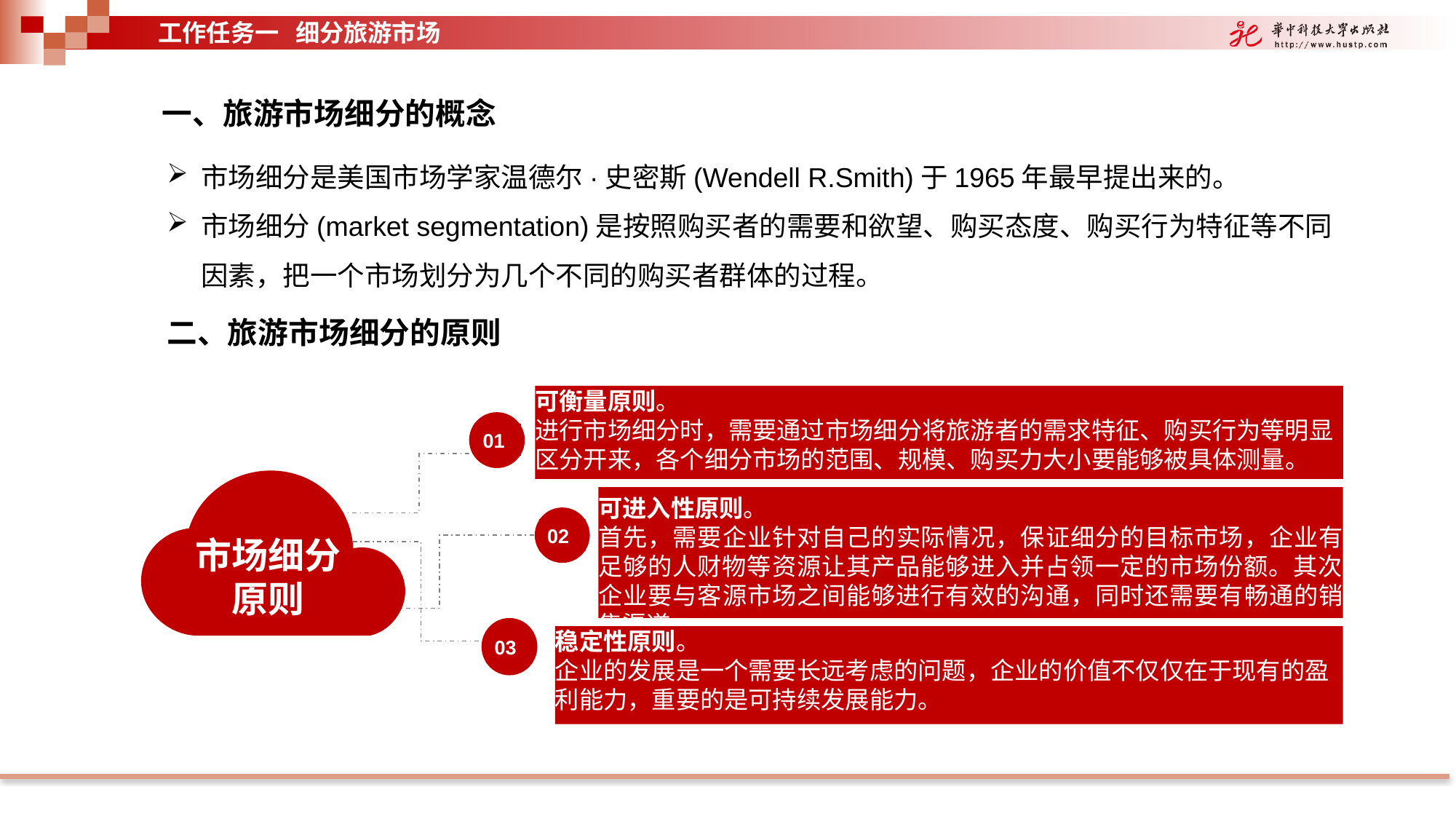

工作任务一   细分旅游市场
一、旅游市场细分的概念
市场细分是美国市场学家温德尔·史密斯(Wendell R.Smith)于1965年最早提出来的。
市场细分(market segmentation)是按照购买者的需要和欲望、购买态度、购买行为特征等不同因素，把一个市场划分为几个不同的购买者群体的过程。
二、旅游市场细分的原则
可衡量原则。
进行市场细分时，需要通过市场细分将旅游者的需求特征、购买行为等明显区分开来，各个细分市场的范围、规模、购买力大小要能够被具体测量。

01

可进入性原则。
首先，需要企业针对自己的实际情况，保证细分的目标市场，企业有足够的人财物等资源让其产品能够进入并占领一定的市场份额。其次，企业要与客源市场之间能够进行有效的沟通，同时还需要有畅通的销售渠道。

02
市场细分
原则

稳定性原则。
企业的发展是一个需要长远考虑的问题，企业的价值不仅仅在于现有的盈利能力，重要的是可持续发展能力。

03